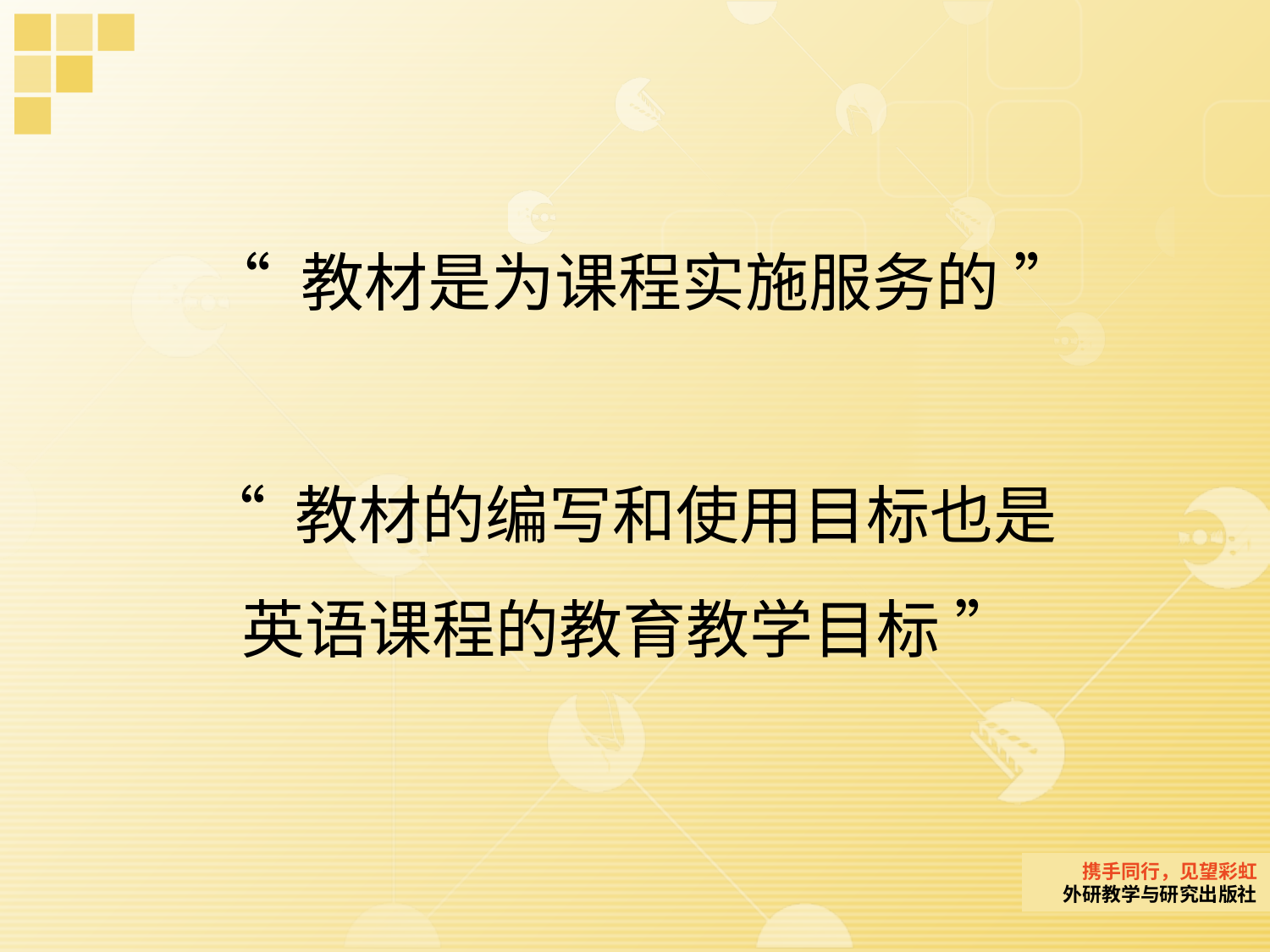

“ 教材是为课程实施服务的 ”
“ 教材的编写和使用目标也是
英语课程的教育教学目标 ”